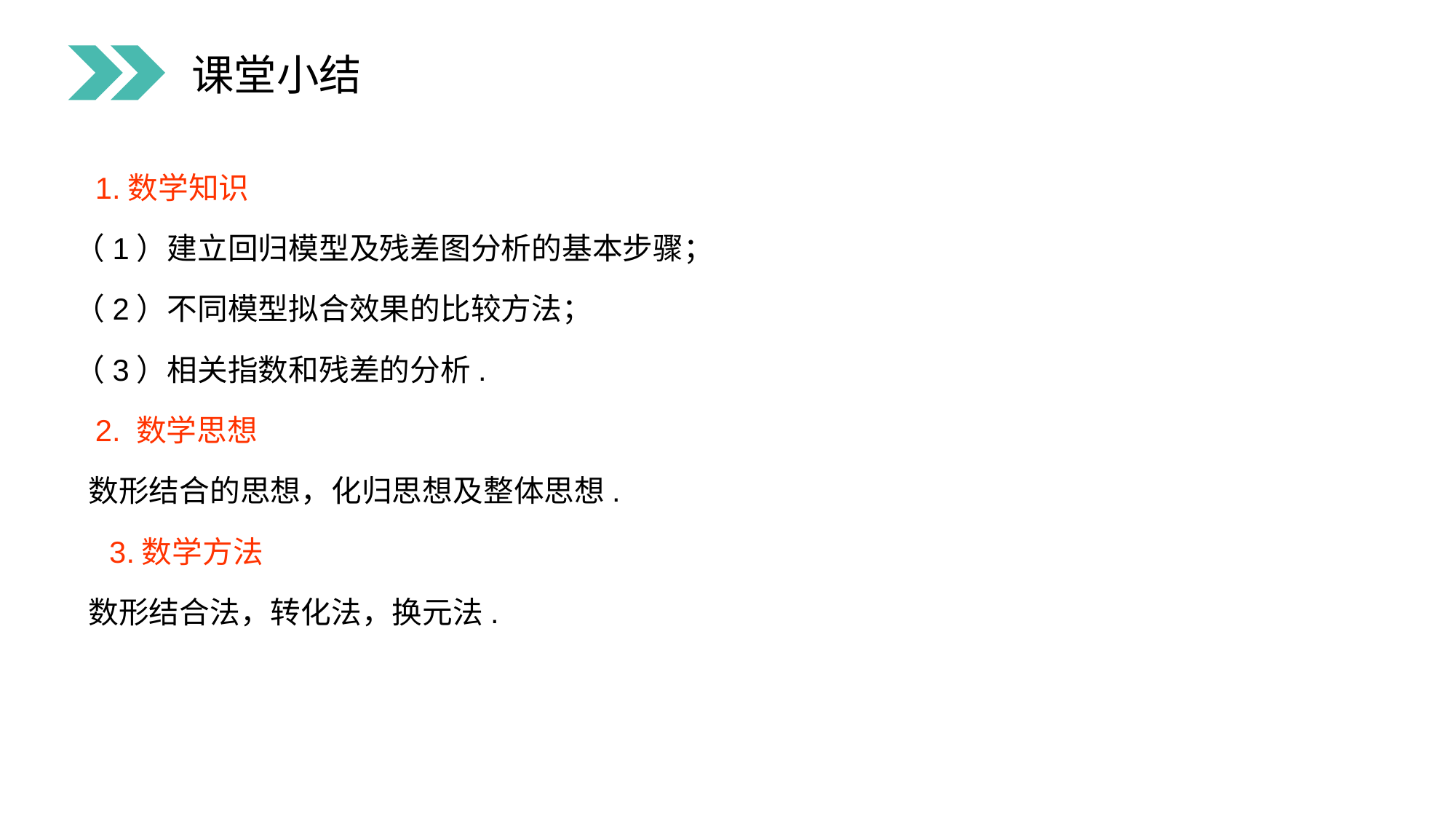

课堂小结
　　1.数学知识
      （1）建立回归模型及残差图分析的基本步骤；
      （2）不同模型拟合效果的比较方法；
      （3）相关指数和残差的分析.
　　2. 数学思想
        数形结合的思想，化归思想及整体思想.
 　　3.数学方法
        数形结合法，转化法，换元法.